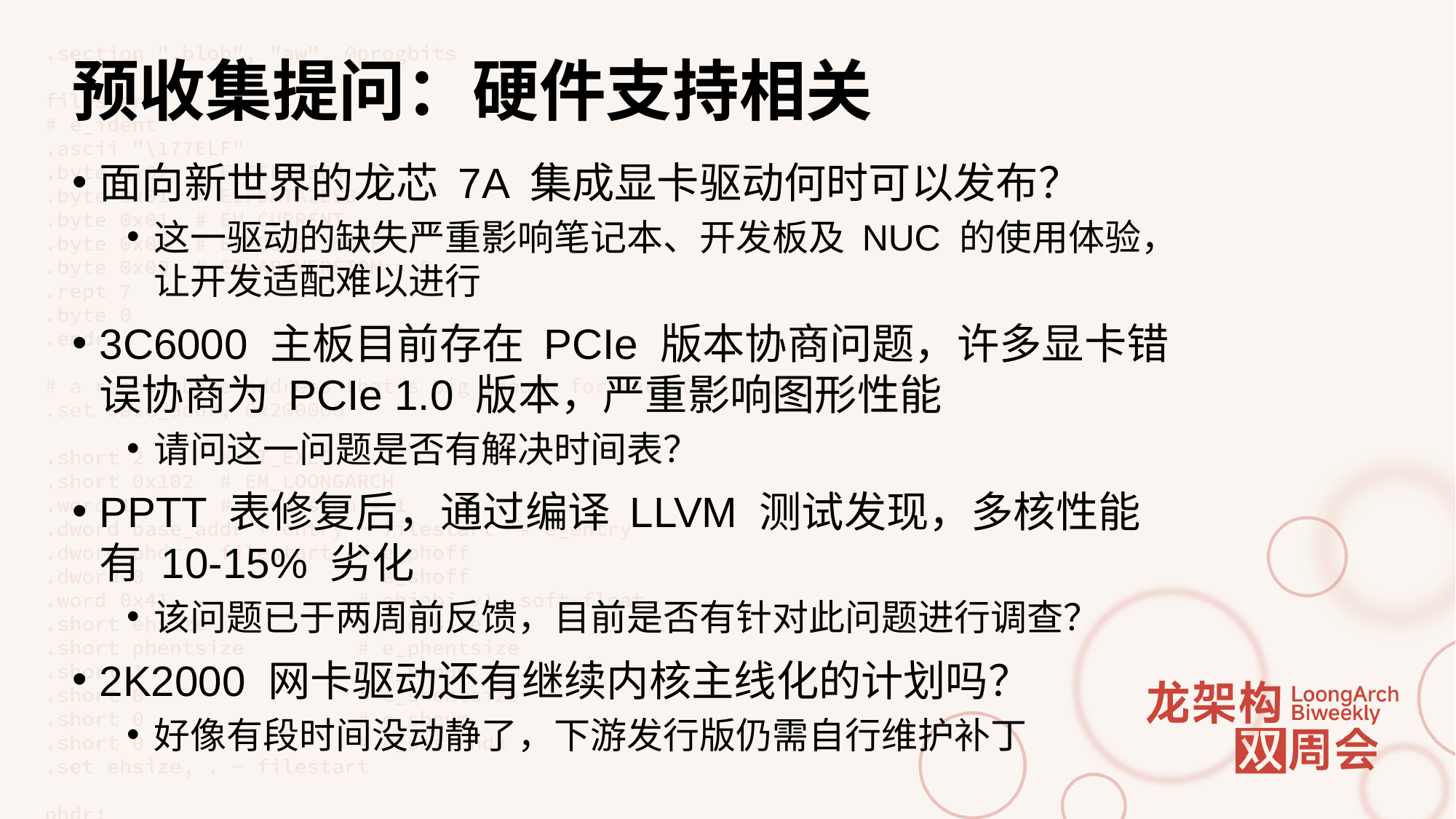

# 预收集提问：硬件支持相关
面向新世界的龙芯 7A 集成显卡驱动何时可以发布？
这一驱动的缺失严重影响笔记本、开发板及 NUC 的使用体验，让开发适配难以进行
3C6000 主板目前存在 PCIe 版本协商问题，许多显卡错误协商为 PCIe 1.0 版本，严重影响图形性能
请问这一问题是否有解决时间表？
PPTT 表修复后，通过编译 LLVM 测试发现，多核性能有 10-15% 劣化
该问题已于两周前反馈，目前是否有针对此问题进行调查？
2K2000 网卡驱动还有继续内核主线化的计划吗？
好像有段时间没动静了，下游发行版仍需自行维护补丁